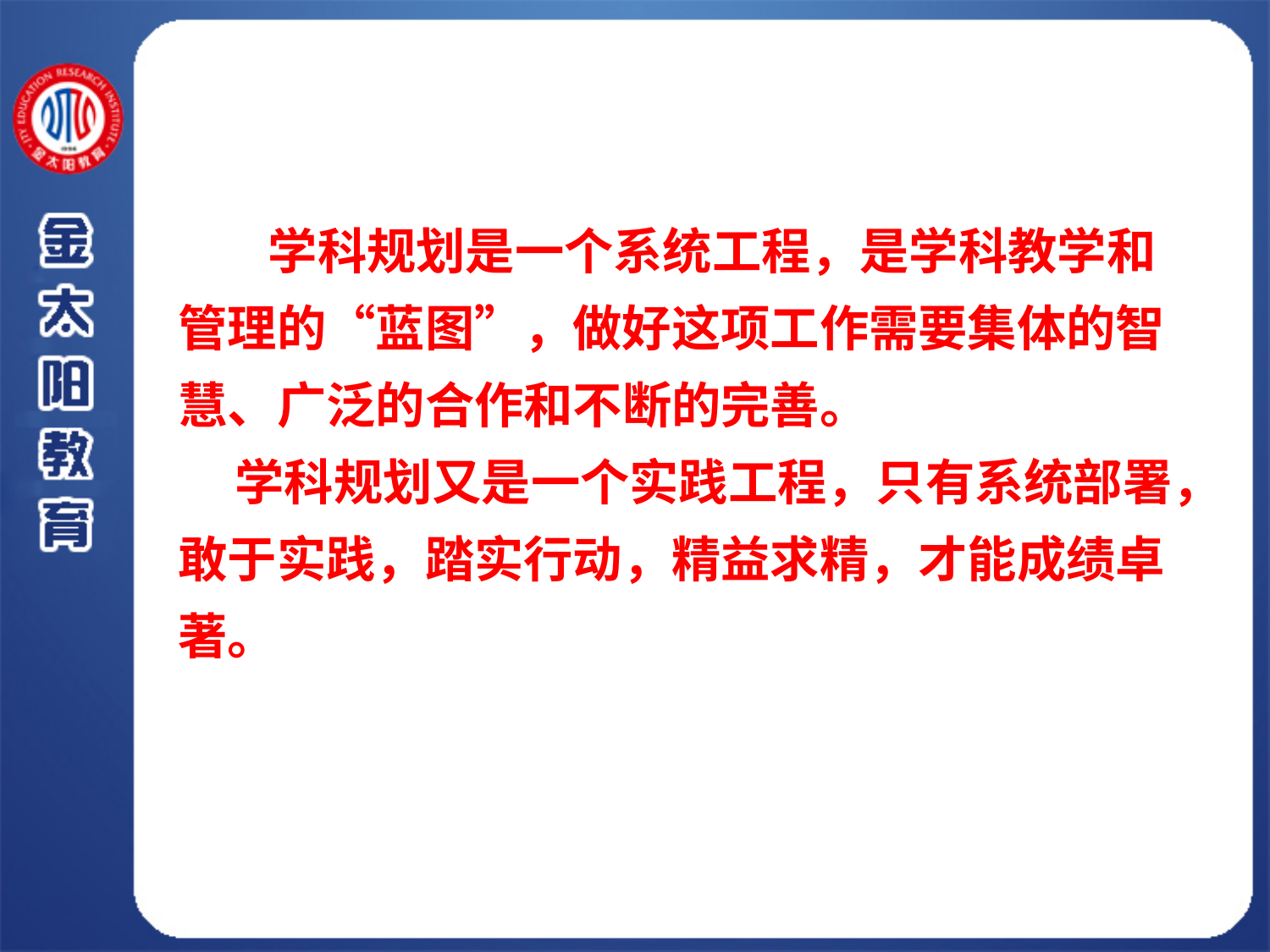

学科规划是一个系统工程，是学科教学和管理的“蓝图”，做好这项工作需要集体的智慧、广泛的合作和不断的完善。
    学科规划又是一个实践工程，只有系统部署，敢于实践，踏实行动，精益求精，才能成绩卓著。